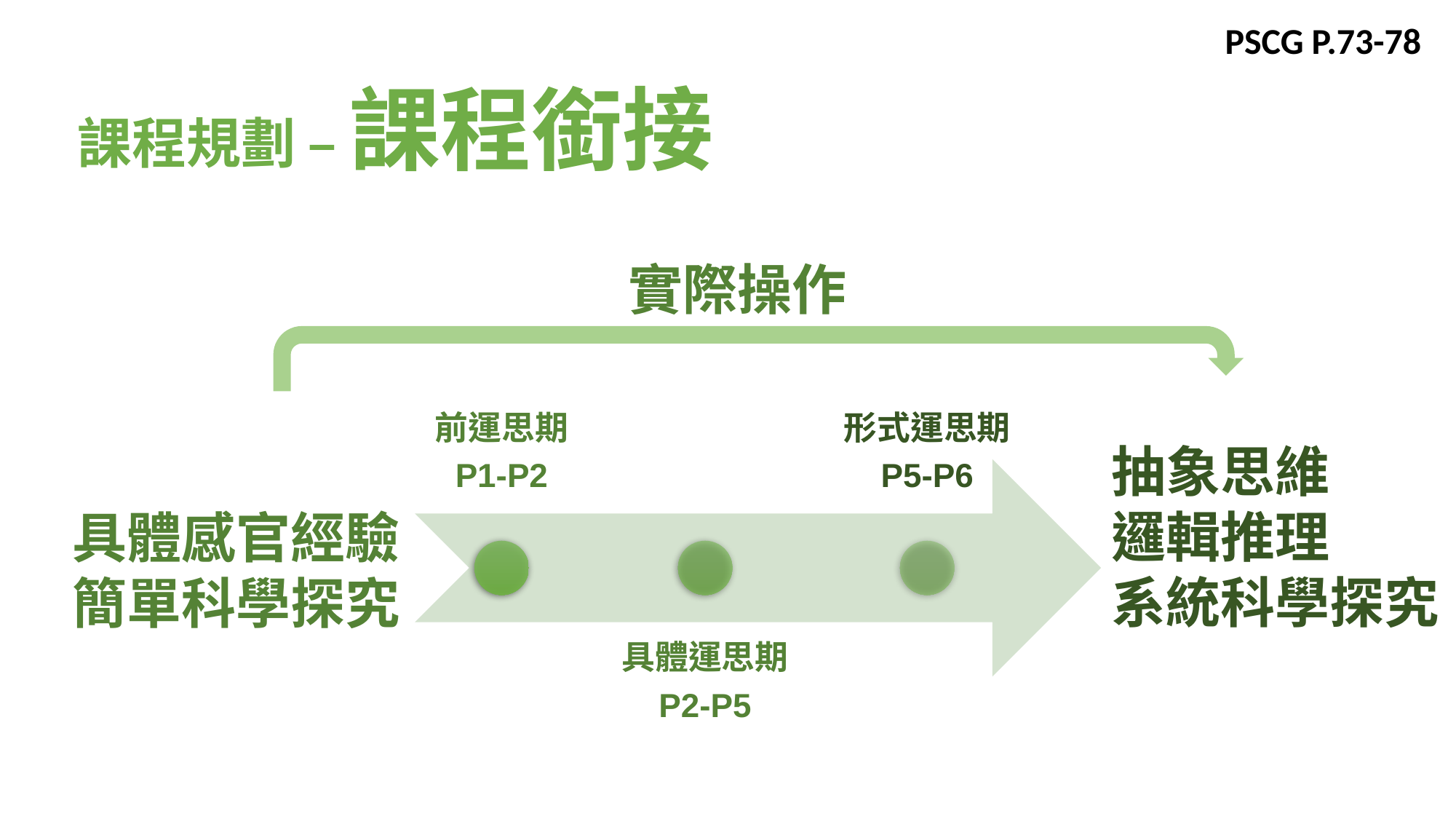

PSCG P.73-78
課程規劃 – 課程銜接
實際操作

前運思期
P1-P2
具體運思期
P2-P5
形式運思期
P5-P6
抽象思維
邏輯推理
系統科學探究

具體感官經驗
簡單科學探究